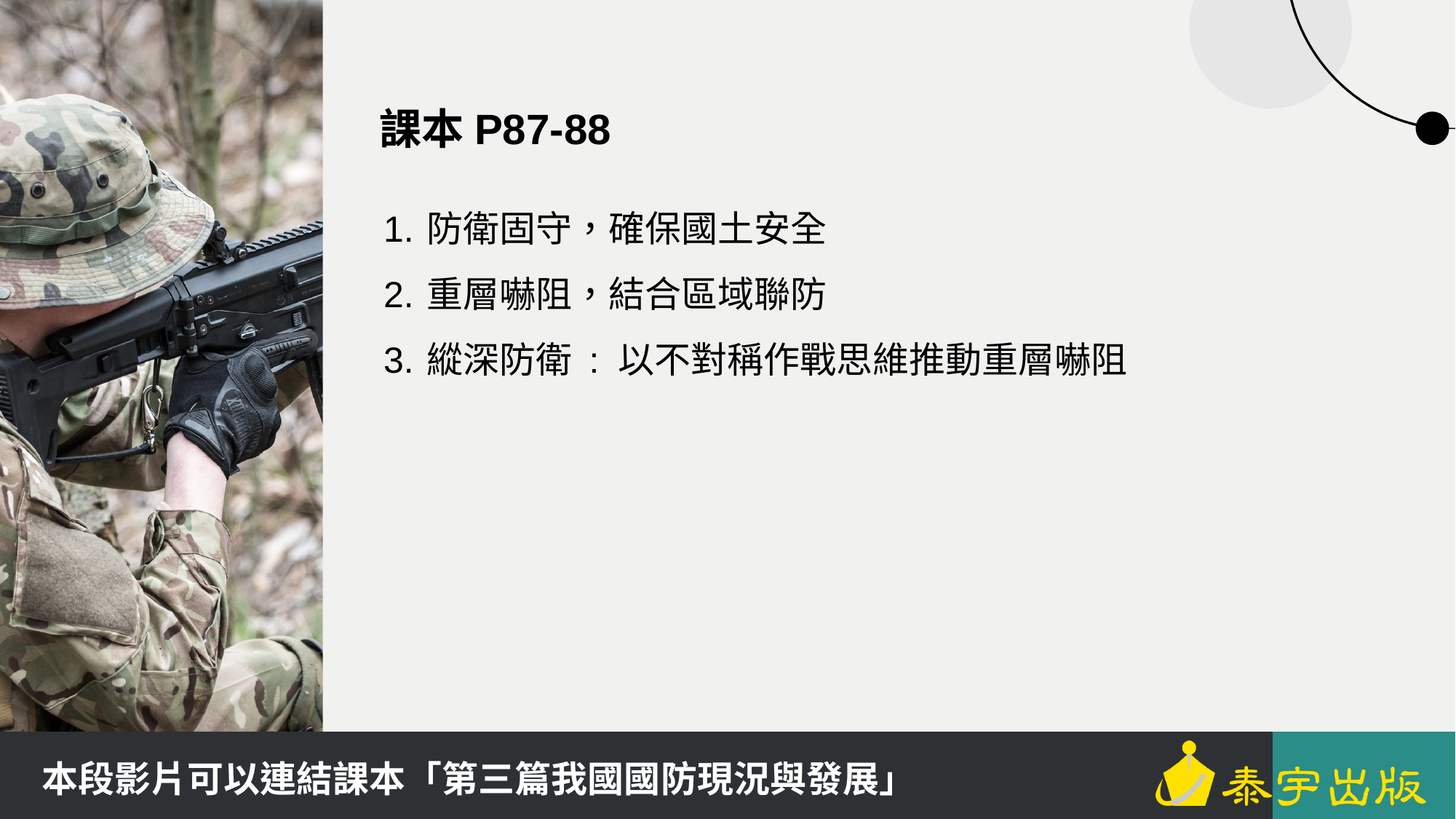

課本P87-88
防衛固守，確保國土安全
重層嚇阻，結合區域聯防
縱深防衛 : 以不對稱作戰思維推動重層嚇阻
本段影片可以連結課本「第三篇我國國防現況與發展」